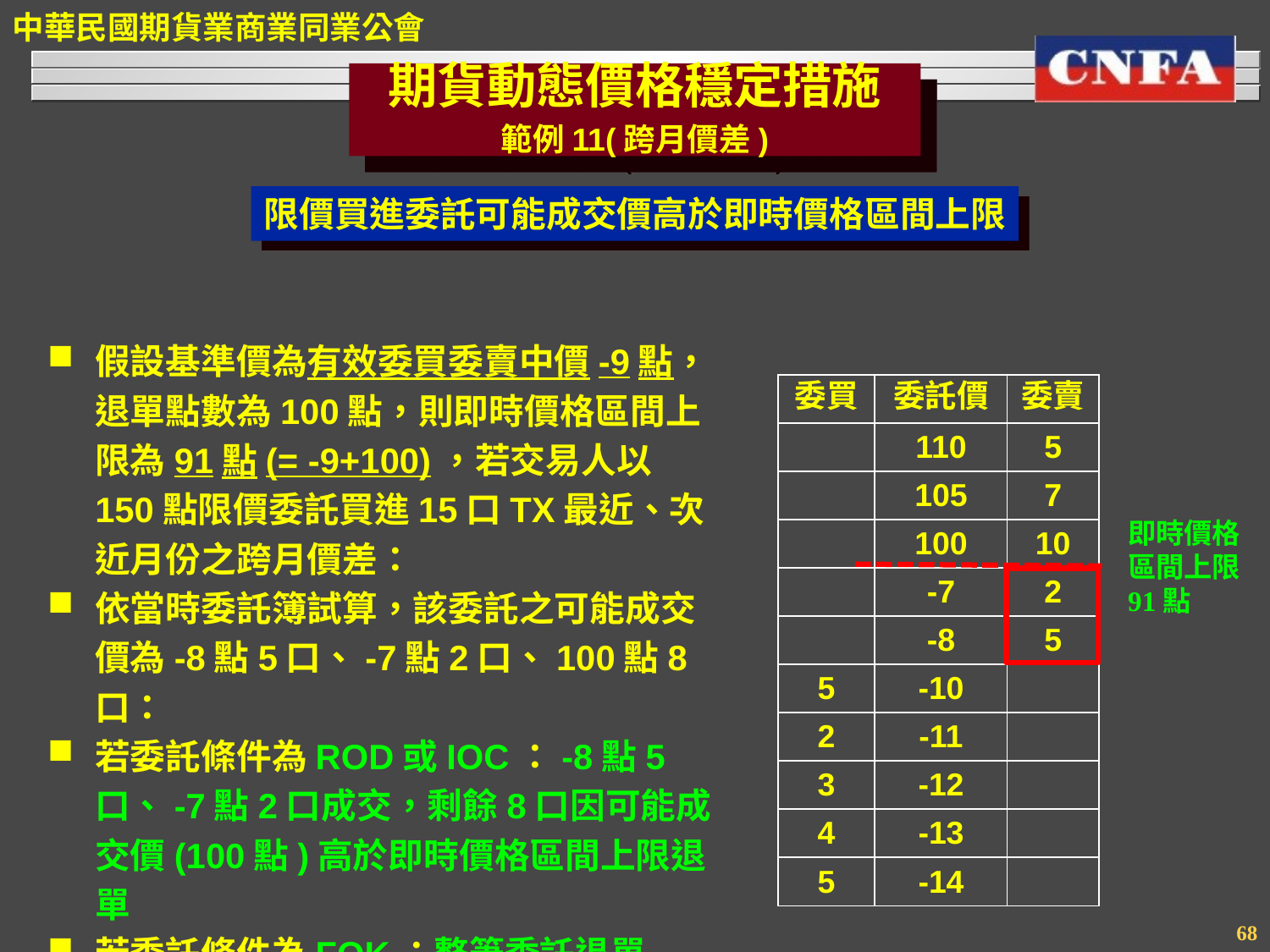

期貨動態價格穩定措施
範例11(跨月價差)
限價買進委託可能成交價高於即時價格區間上限
假設基準價為有效委買委賣中價-9點，退單點數為100點，則即時價格區間上限為91點(= -9+100)，若交易人以150點限價委託買進15口TX最近、次近月份之跨月價差：
依當時委託簿試算，該委託之可能成交價為-8點5口、-7點2口、100點8口：
若委託條件為ROD或IOC：-8點5口、-7點2口成交，剩餘8口因可能成交價(100點)高於即時價格區間上限退單
若委託條件為FOK：整筆委託退單
| 委買 | 委託價 | 委賣 |
| --- | --- | --- |
|  | 110 | 5 |
|  | 105 | 7 |
|  | 100 | 10 |
|  | -7 | 2 |
|  | -8 | 5 |
| 5 | -10 |  |
| 2 | -11 |  |
| 3 | -12 |  |
| 4 | -13 |  |
| 5 | -14 |  |
即時價格區間上限91點